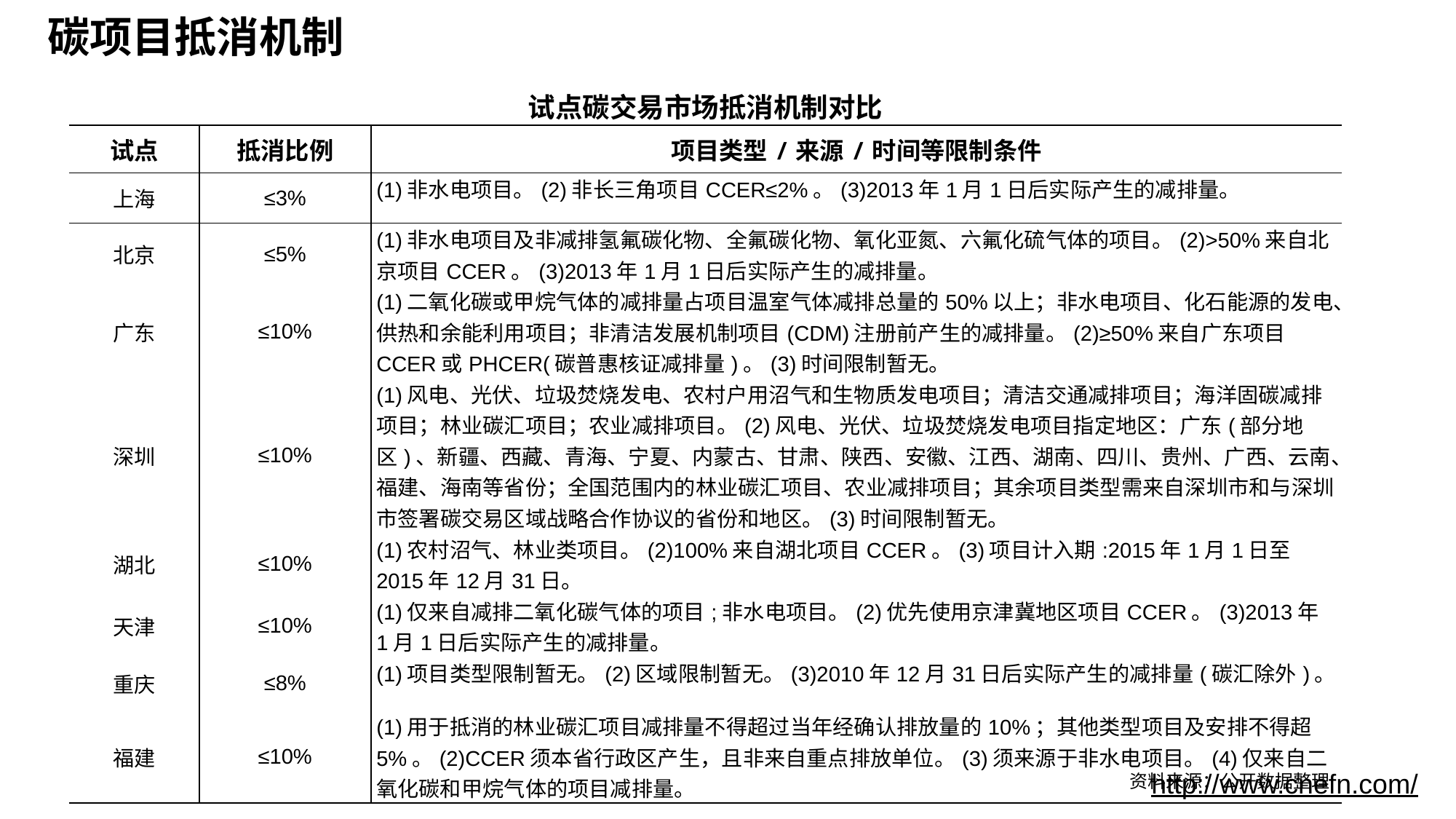

# 碳项目抵消机制
试点碳交易市场抵消机制对比
| 试点 | 抵消比例 | 项目类型/来源/时间等限制条件 |
| --- | --- | --- |
| 上海 | ≤3% | (1)非水电项目。(2)非长三角项目CCER≤2%。(3)2013年1月1日后实际产生的减排量。 |
| 北京 | ≤5% | (1)非水电项目及非减排氢氟碳化物、全氟碳化物、氧化亚氮、六氟化硫气体的项目。(2)>50%来自北京项目CCER。(3)2013年1月1日后实际产生的减排量。 |
| 广东 | ≤10% | (1)二氧化碳或甲烷气体的减排量占项目温室气体减排总量的50%以上；非水电项目、化石能源的发电、供热和余能利用项目；非清洁发展机制项目(CDM)注册前产生的减排量。(2)≥50%来自广东项目CCER或PHCER(碳普惠核证减排量)。(3)时间限制暂无。 |
| 深圳 | ≤10% | (1)风电、光伏、垃圾焚烧发电、农村户用沼气和生物质发电项目；清洁交通减排项目；海洋固碳减排项目；林业碳汇项目；农业减排项目。(2)风电、光伏、垃圾焚烧发电项目指定地区：广东(部分地区)、新疆、西藏、青海、宁夏、内蒙古、甘肃、陕西、安徽、江西、湖南、四川、贵州、广西、云南、福建、海南等省份；全国范围内的林业碳汇项目、农业减排项目；其余项目类型需来自深圳市和与深圳市签署碳交易区域战略合作协议的省份和地区。(3)时间限制暂无。 |
| 湖北 | ≤10% | (1)农村沼气、林业类项目。(2)100%来自湖北项目CCER。(3)项目计入期:2015年1月1日至2015年12月31日。 |
| 天津 | ≤10% | (1)仅来自减排二氧化碳气体的项目;非水电项目。(2)优先使用京津冀地区项目CCER。(3)2013年1月1日后实际产生的减排量。 |
| 重庆 | ≤8% | (1)项目类型限制暂无。(2)区域限制暂无。(3)2010年12月31日后实际产生的减排量(碳汇除外)。 |
| 福建 | ≤10% | (1)用于抵消的林业碳汇项目减排量不得超过当年经确认排放量的10%；其他类型项目及安排不得超5%。(2)CCER须本省行政区产生，且非来自重点排放单位。(3)须来源于非水电项目。(4)仅来自二氧化碳和甲烷气体的项目减排量。 |
资料来源：公开数据整理